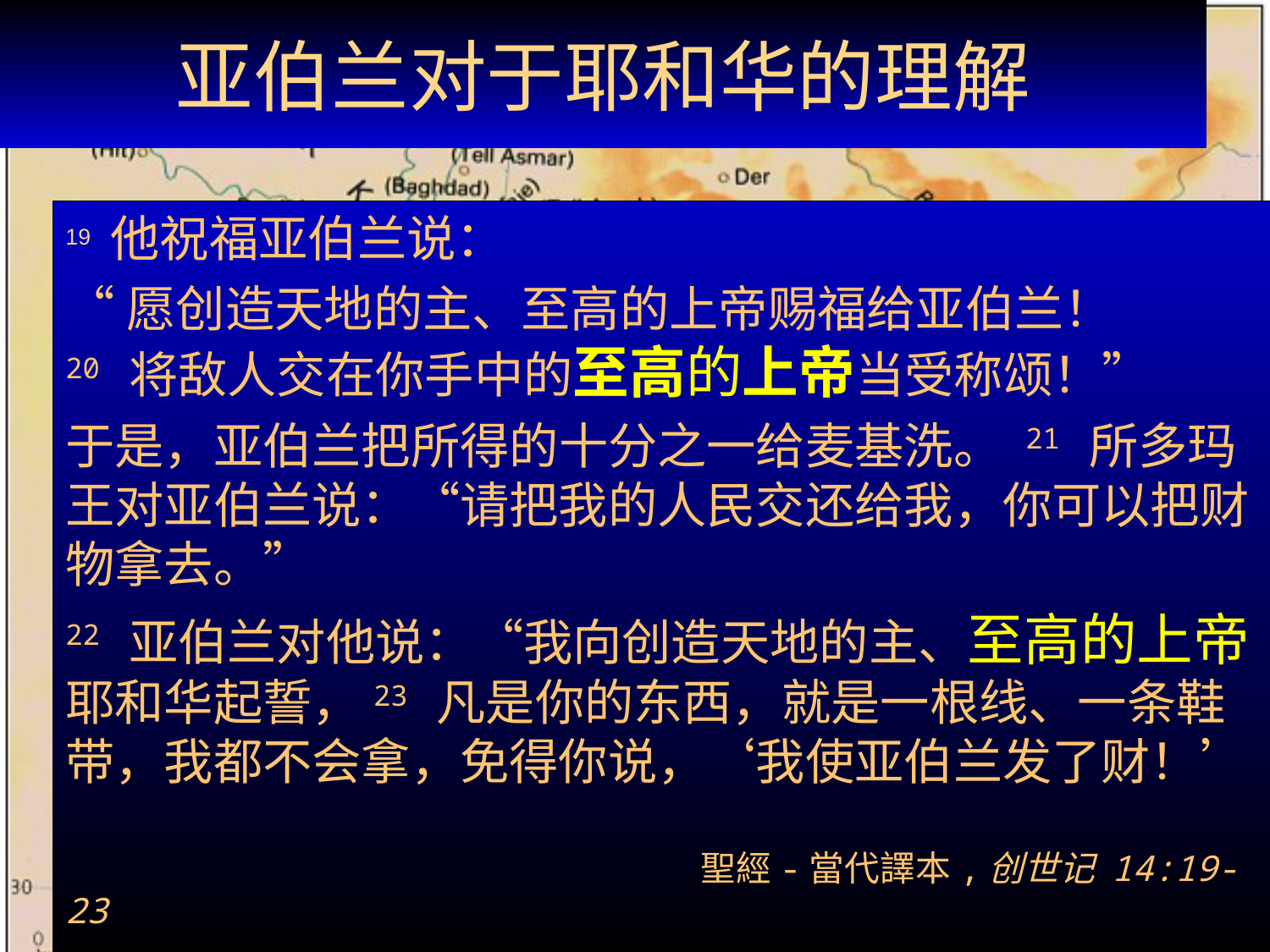

# 亚伯兰对于耶和华的理解
19 他祝福亚伯兰说：
“愿创造天地的主、至高的上帝赐福给亚伯兰！
20 将敌人交在你手中的至高的上帝当受称颂！”
于是，亚伯兰把所得的十分之一给麦基洗。 21 所多玛王对亚伯兰说：“请把我的人民交还给我，你可以把财物拿去。”
22 亚伯兰对他说：“我向创造天地的主、至高的上帝耶和华起誓，23 凡是你的东西，就是一根线、一条鞋带，我都不会拿，免得你说，‘我使亚伯兰发了财！’

					聖經-當代譯本,创世记 14:19-23